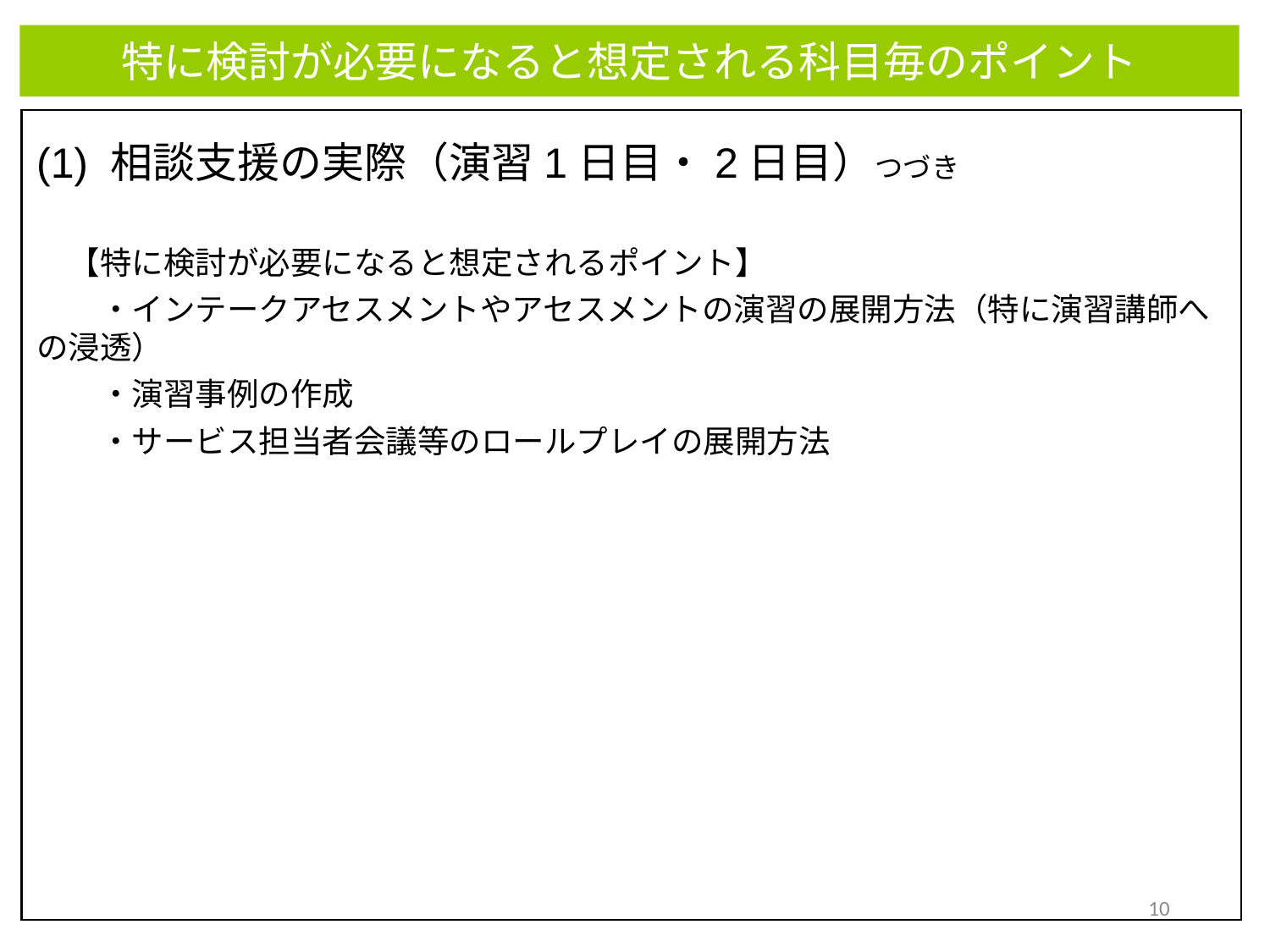

特に検討が必要になると想定される科目毎のポイント

(1) 相談支援の実際（演習1日目・2日目）つづき

　【特に検討が必要になると想定されるポイント】
　　・インテークアセスメントやアセスメントの演習の展開方法（特に演習講師への浸透）
　　・演習事例の作成
　　・サービス担当者会議等のロールプレイの展開方法
10